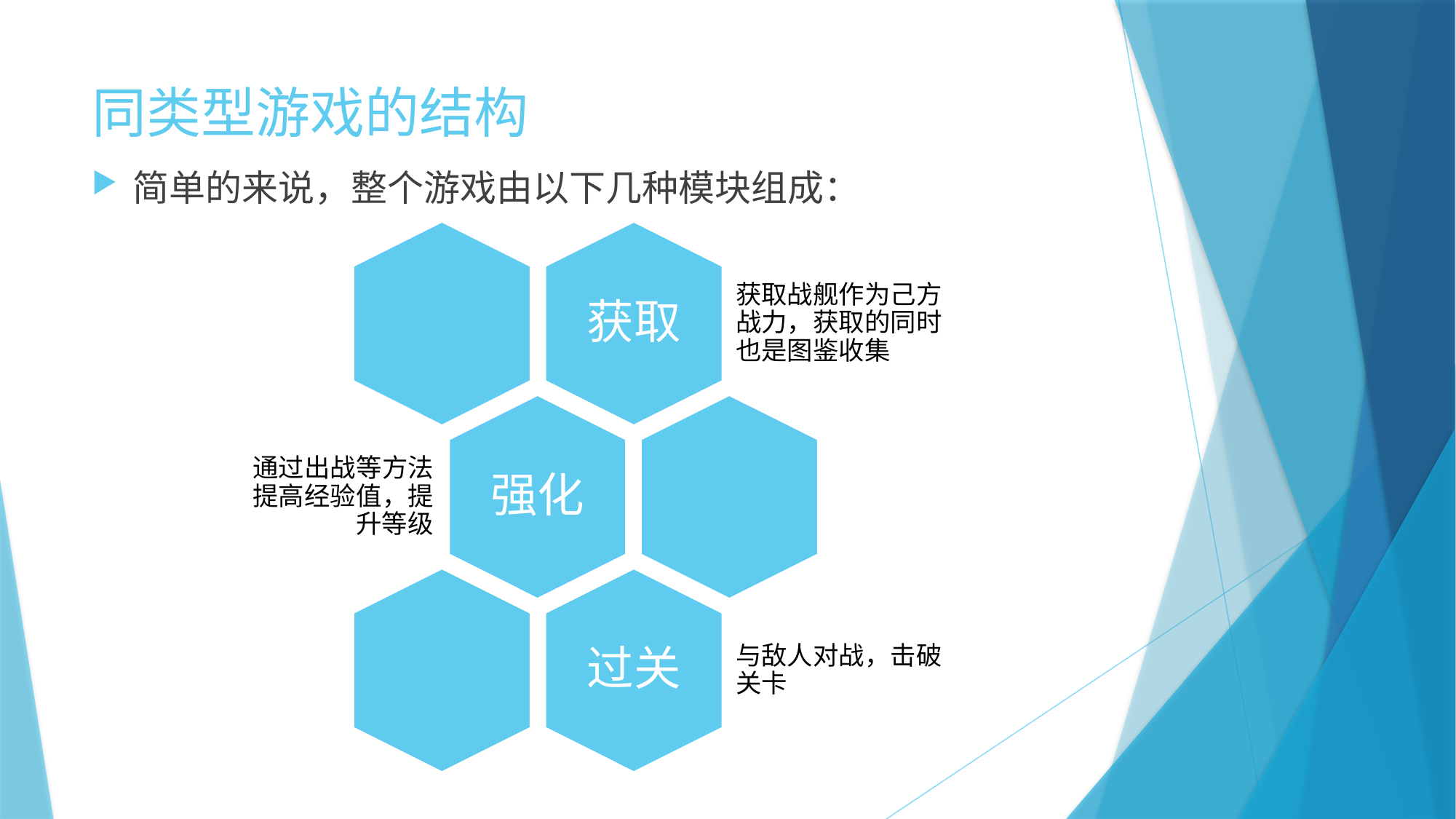

# 同类型游戏的结构
简单的来说，整个游戏由以下几种模块组成：
获取
获取战舰作为己方战力，获取的同时也是图鉴收集

强化
通过出战等方法提高经验值，提升等级

过关
与敌人对战，击破关卡